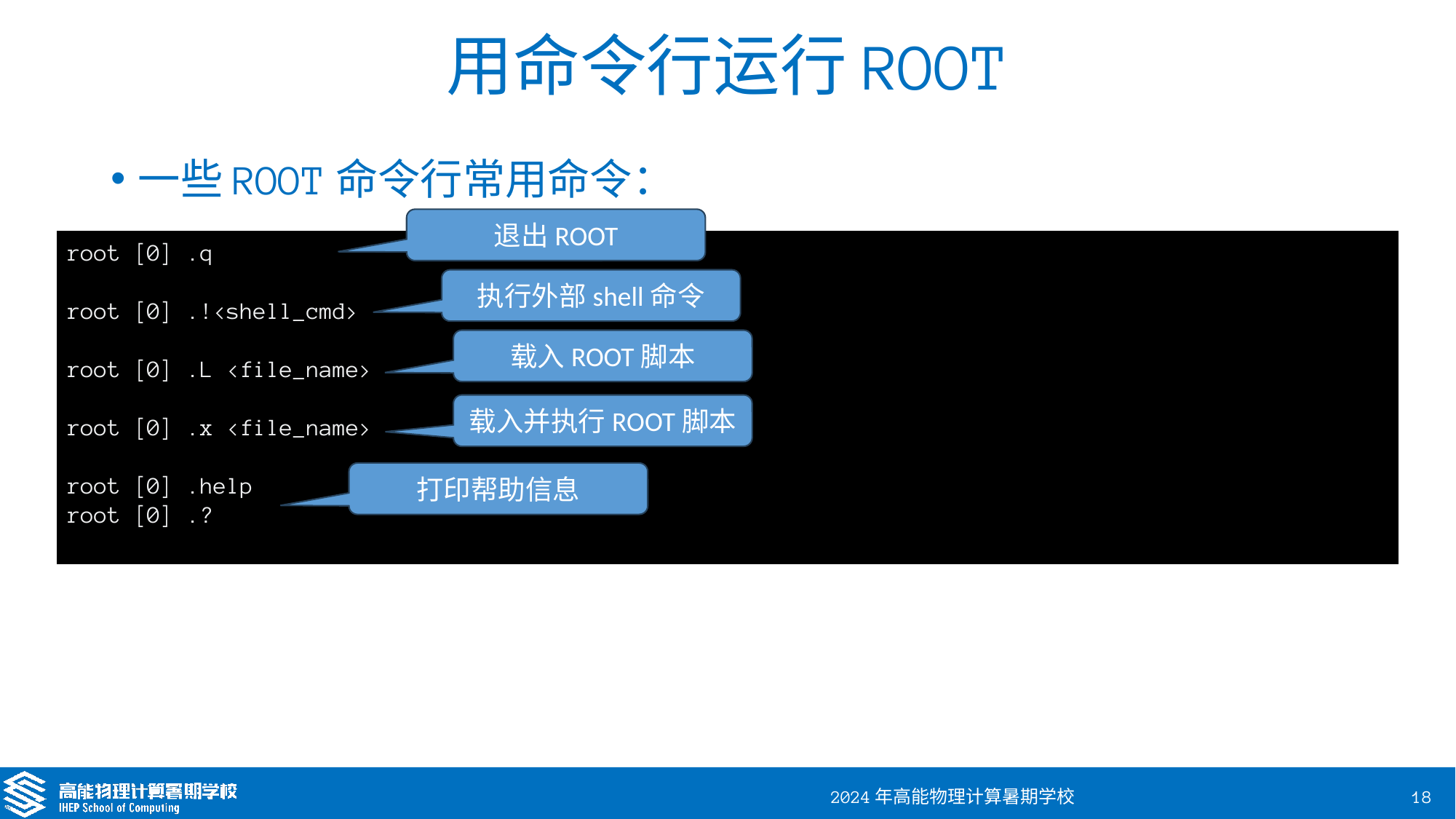

# 用命令行运行ROOT
一些ROOT命令行常用命令：

退出ROOT
root [0] .q

root [0] .!<shell_cmd>

root [0] .L <file_name>

root [0] .x <file_name>

root [0] .help
root [0] .?
执行外部shell命令
载入ROOT脚本
载入并执行ROOT脚本
打印帮助信息
2024年高能物理计算暑期学校
18